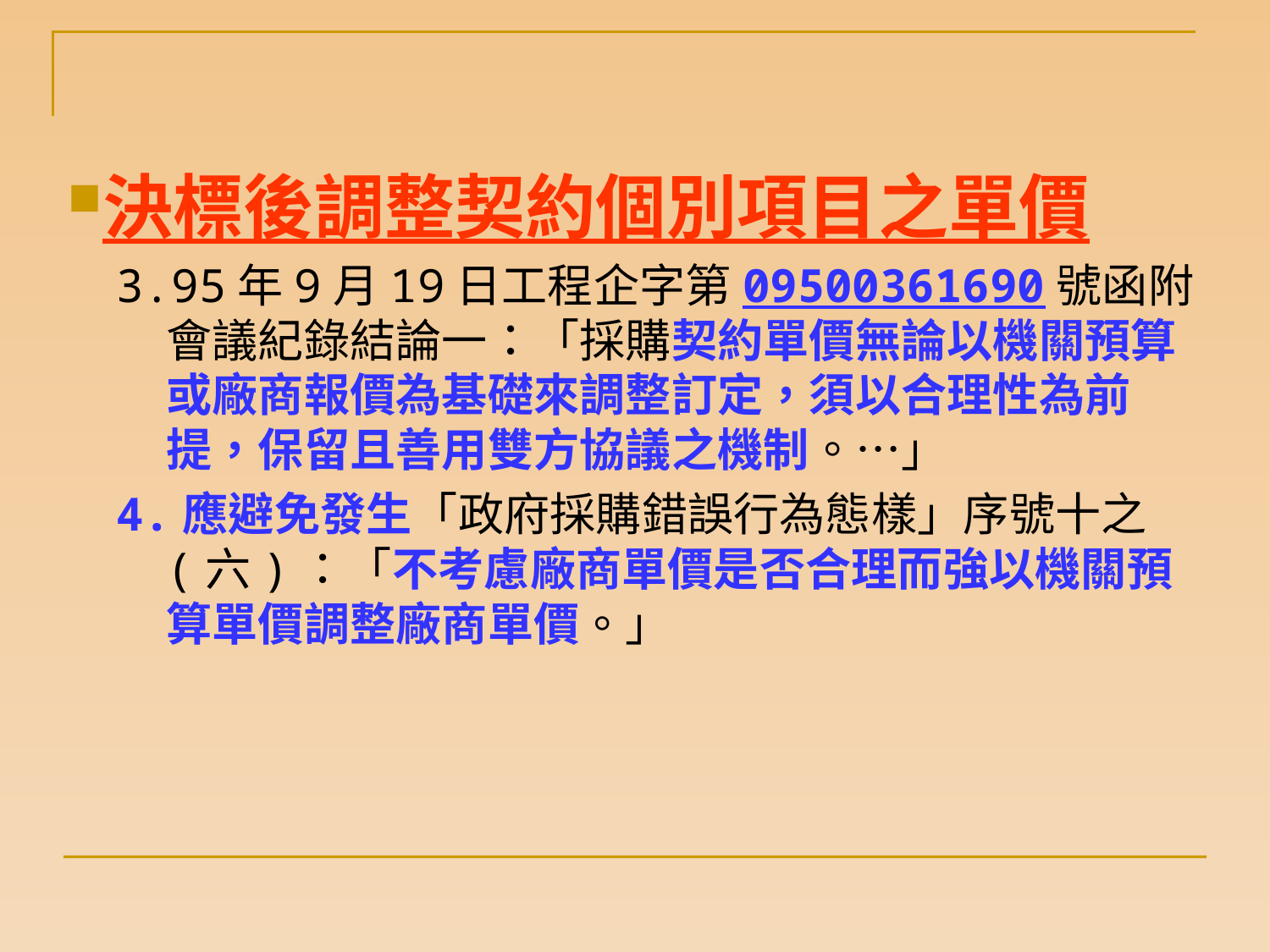

決標後調整契約個別項目之單價
3.95年9月19日工程企字第09500361690號函附會議紀錄結論一：「採購契約單價無論以機關預算或廠商報價為基礎來調整訂定，須以合理性為前提，保留且善用雙方協議之機制。…」
4.應避免發生「政府採購錯誤行為態樣」序號十之(六)：「不考慮廠商單價是否合理而強以機關預算單價調整廠商單價。」